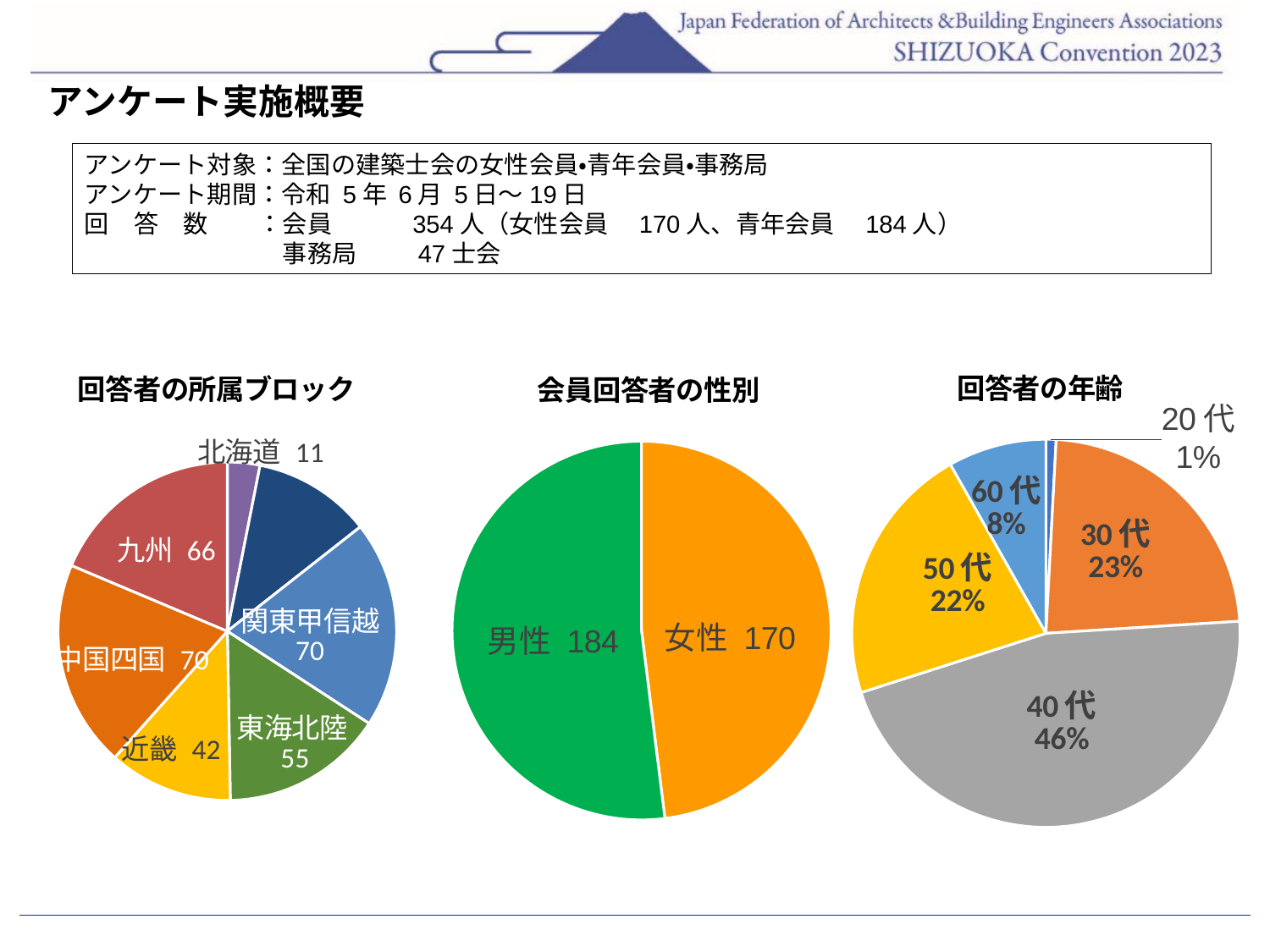

アンケート実施概要
アンケート対象：全国の建築士会の女性会員・青年会員・事務局
アンケート期間：令和 5年 6月 5日～19日
回　答　数　　：会員　　　354人（女性会員　170人、青年会員　184人）
　　　　　　　　事務局　　 47士会

### Chart: 回答者の年齢

| Category |  |
|---|---|
| 20代 | 3.0 |
| 30代 | 82.0 |
| 40代 | 163.0 |
| 50代 | 77.0 |
| 60代 | 29.0 |

### Chart: 会員回答者の性別

| Category |  |
|---|---|
| 女性 | 170.0 |
| 男性 | 184.0 |

### Chart: 回答者の所属ブロック

| Category |  |
|---|---|
| 北海道 | 11.0 |
| 東北 | 40.0 |
| 関東甲信越 | 70.0 |
| 東海北陸 | 55.0 |
| 近畿 | 42.0 |
| 中国四国 | 70.0 |
| 九州 | 66.0 |